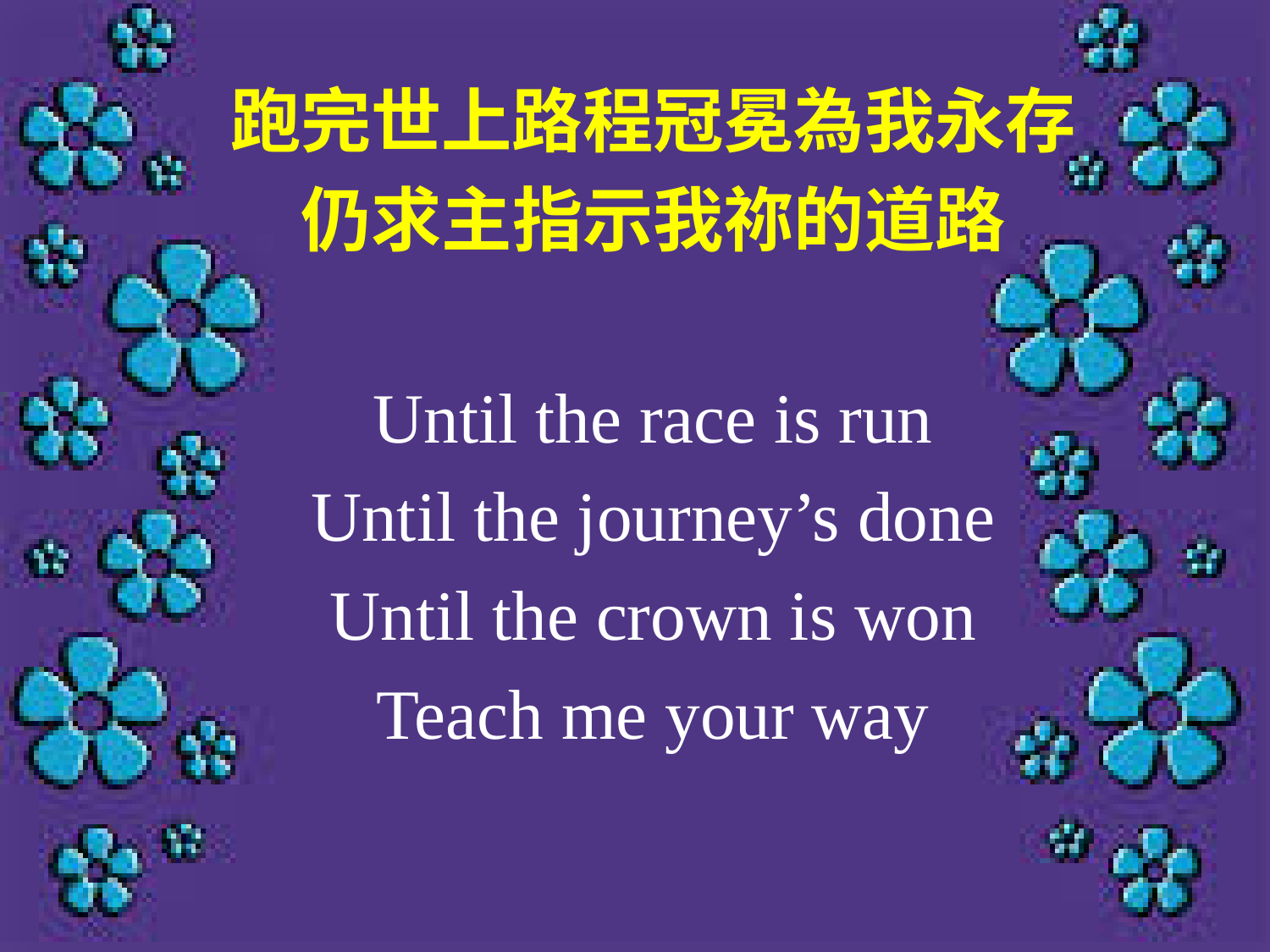

跑完世上路程冠冕為我永存
仍求主指示我祢的道路

Until the race is run
Until the journey’s done
Until the crown is won
Teach me your way